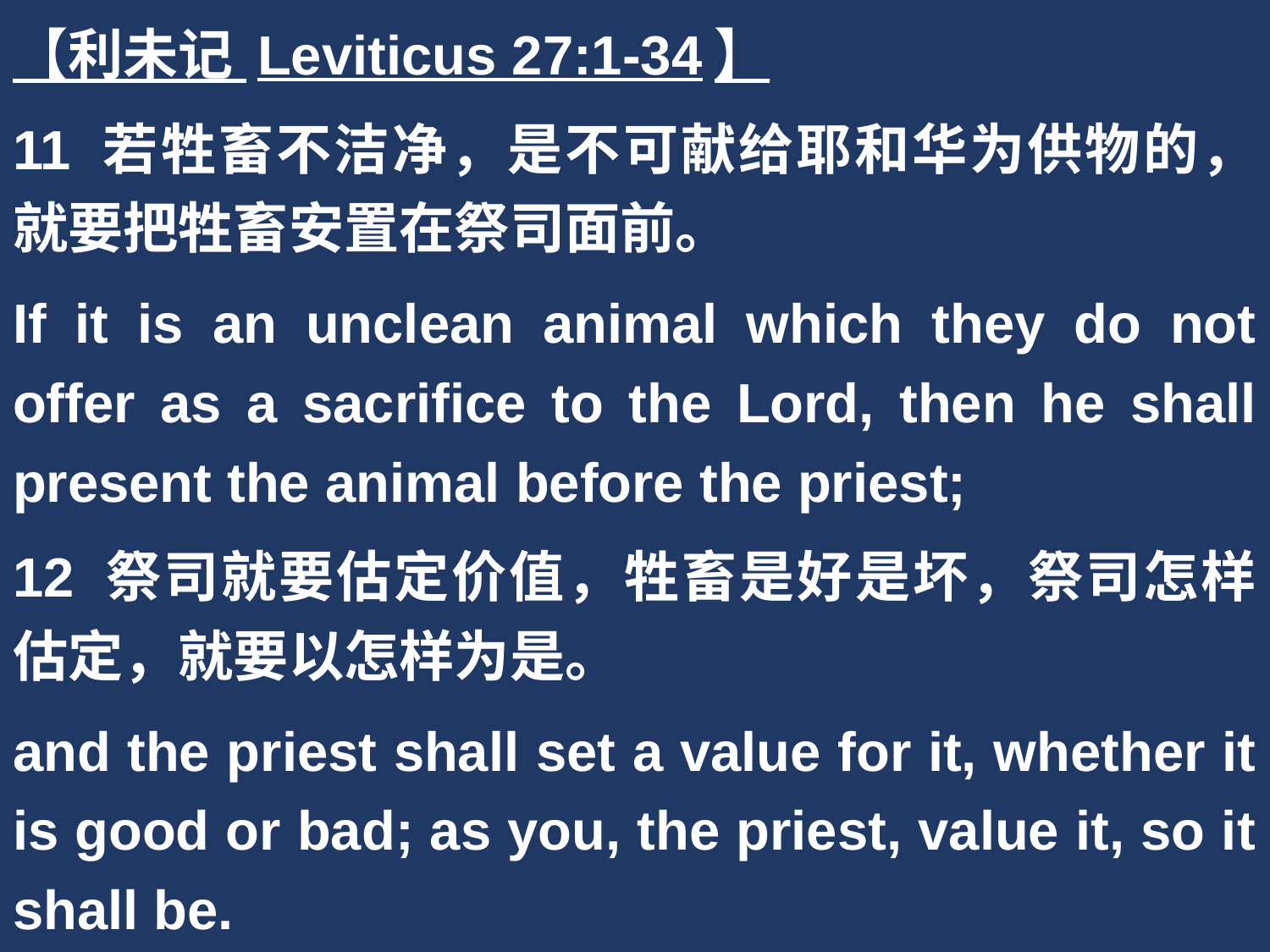

【利未记 Leviticus 27:1-34】
11 若牲畜不洁净，是不可献给耶和华为供物的，就要把牲畜安置在祭司面前。
If it is an unclean animal which they do not offer as a sacrifice to the Lord, then he shall present the animal before the priest;
12 祭司就要估定价值，牲畜是好是坏，祭司怎样估定，就要以怎样为是。
and the priest shall set a value for it, whether it is good or bad; as you, the priest, value it, so it shall be.